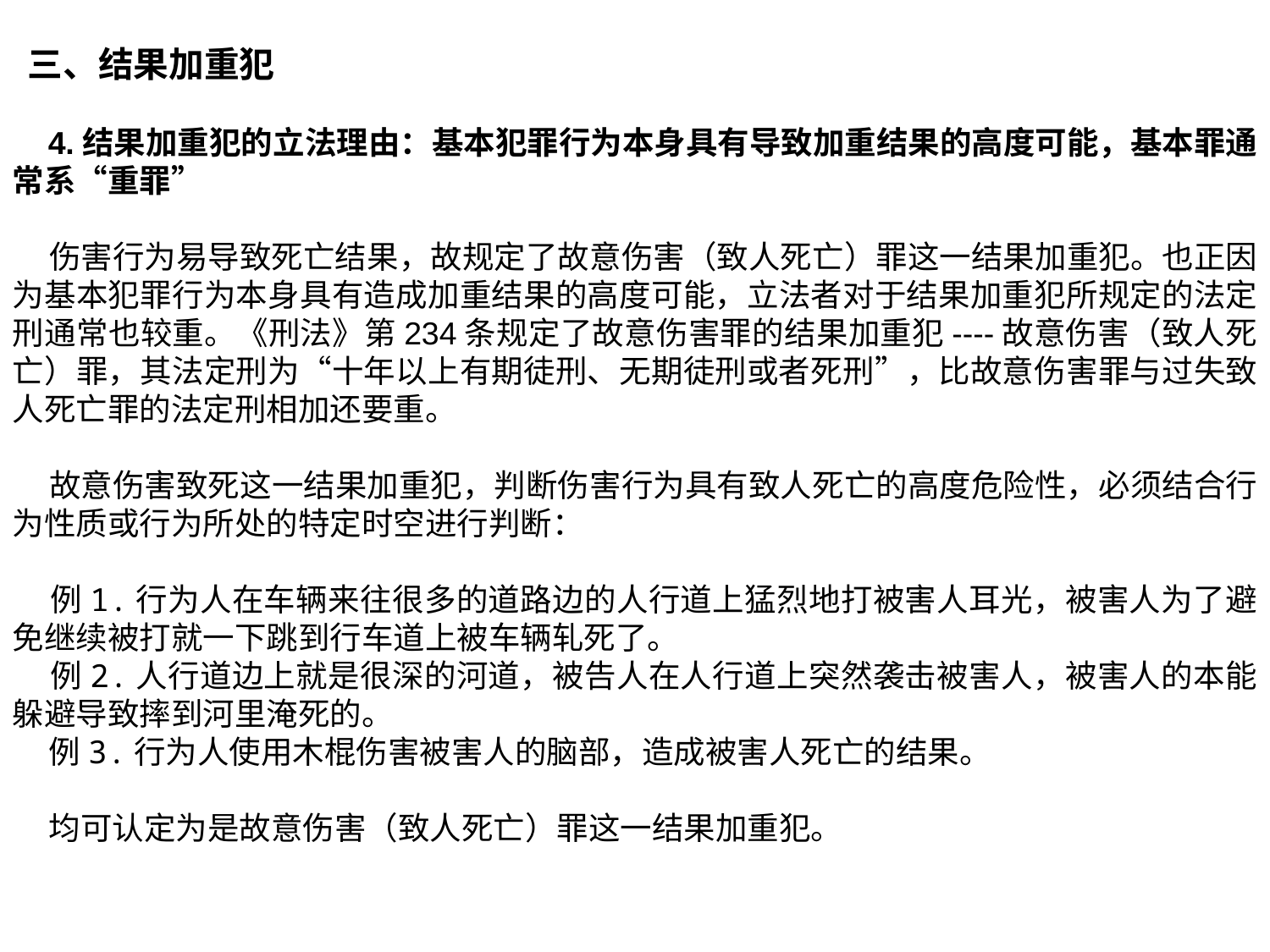

三、结果加重犯
    4.结果加重犯的立法理由：基本犯罪行为本身具有导致加重结果的高度可能，基本罪通常系“重罪”

    伤害行为易导致死亡结果，故规定了故意伤害（致人死亡）罪这一结果加重犯。也正因为基本犯罪行为本身具有造成加重结果的高度可能，立法者对于结果加重犯所规定的法定刑通常也较重。《刑法》第234条规定了故意伤害罪的结果加重犯----故意伤害（致人死亡）罪，其法定刑为“十年以上有期徒刑、无期徒刑或者死刑”，比故意伤害罪与过失致人死亡罪的法定刑相加还要重。

    故意伤害致死这一结果加重犯，判断伤害行为具有致人死亡的高度危险性，必须结合行为性质或行为所处的特定时空进行判断：

    例1.行为人在车辆来往很多的道路边的人行道上猛烈地打被害人耳光，被害人为了避免继续被打就一下跳到行车道上被车辆轧死了。
    例2.人行道边上就是很深的河道，被告人在人行道上突然袭击被害人，被害人的本能躲避导致摔到河里淹死的。
    例3.行为人使用木棍伤害被害人的脑部，造成被害人死亡的结果。

    均可认定为是故意伤害（致人死亡）罪这一结果加重犯。